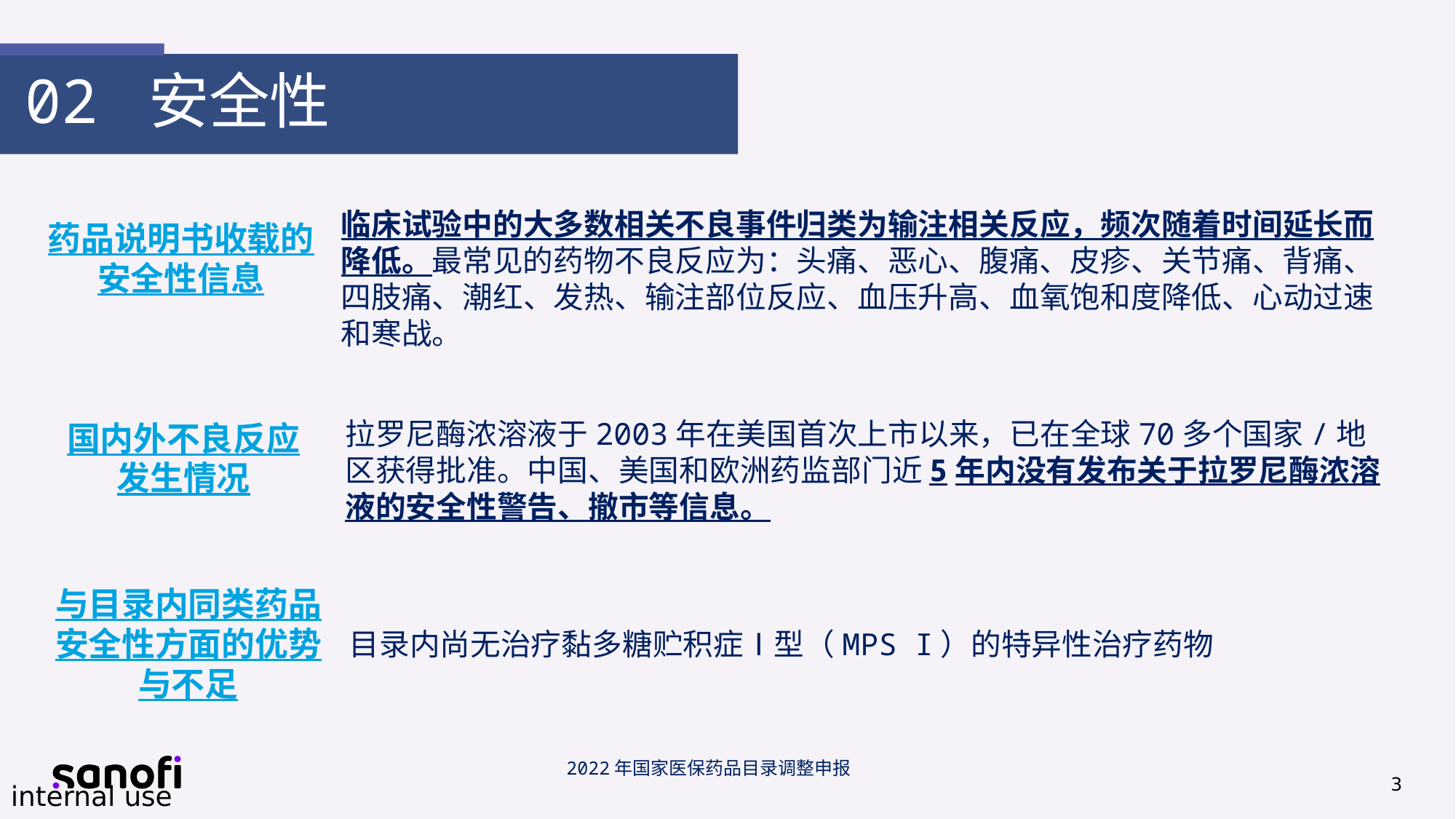

02 安全性
临床试验中的大多数相关不良事件归类为输注相关反应，频次随着时间延长而降低。最常见的药物不良反应为：头痛、恶心、腹痛、皮疹、关节痛、背痛、四肢痛、潮红、发热、输注部位反应、血压升高、血氧饱和度降低、心动过速和寒战。
药品说明书收载的安全性信息
拉罗尼酶浓溶液于2003年在美国首次上市以来，已在全球70多个国家/地区获得批准。中国、美国和欧洲药监部门近5年内没有发布关于拉罗尼酶浓溶液的安全性警告、撤市等信息。
国内外不良反应
发生情况
与目录内同类药品安全性方面的优势与不足
目录内尚无治疗黏多糖贮积症Ⅰ型（MPS I）的特异性治疗药物
3
internal use